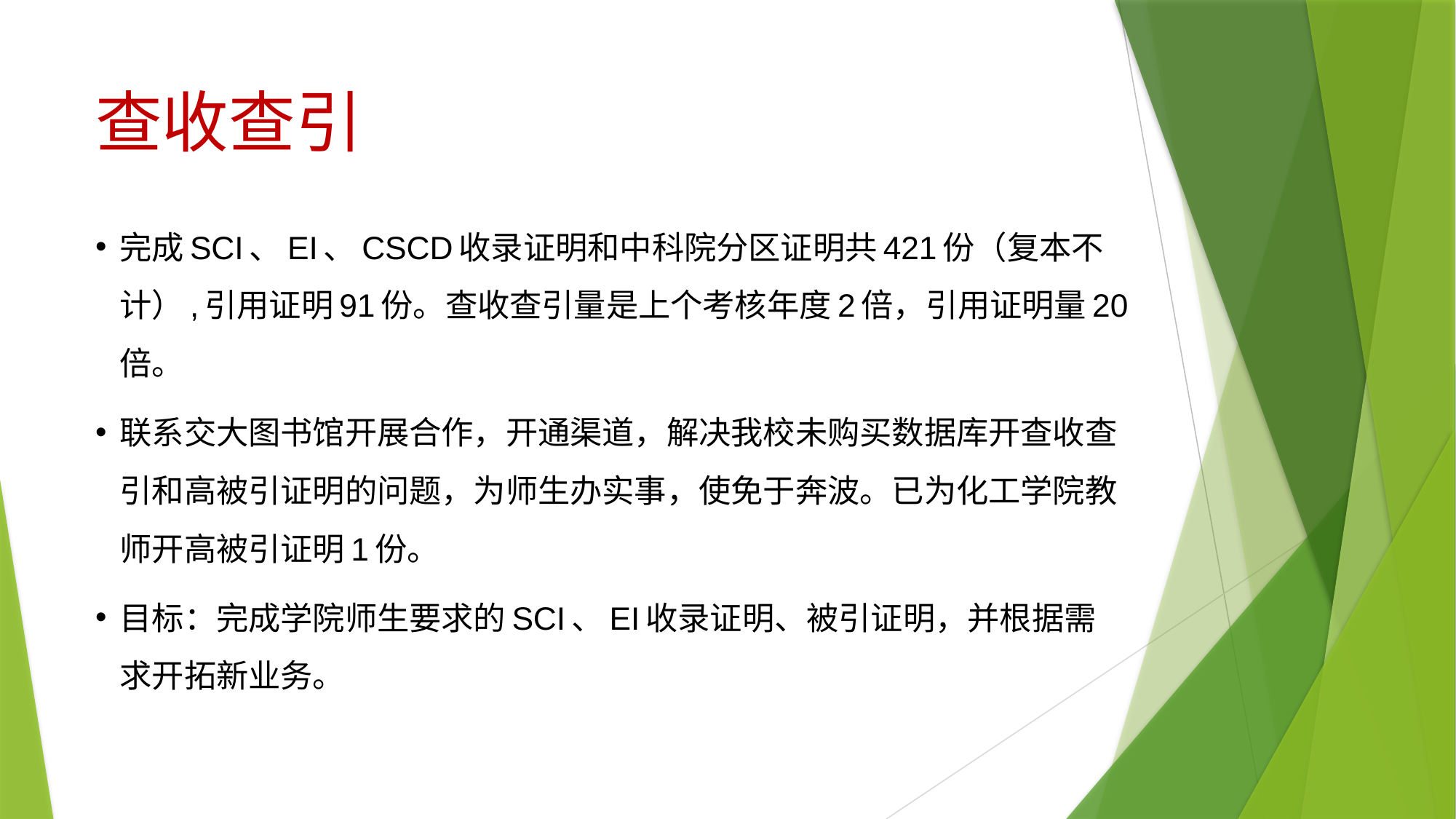

# 查收查引
完成SCI、EI、CSCD收录证明和中科院分区证明共421份（复本不计）,引用证明91份。查收查引量是上个考核年度2倍，引用证明量20倍。
联系交大图书馆开展合作，开通渠道，解决我校未购买数据库开查收查引和高被引证明的问题，为师生办实事，使免于奔波。已为化工学院教师开高被引证明1份。
目标：完成学院师生要求的SCI、EI收录证明、被引证明，并根据需求开拓新业务。